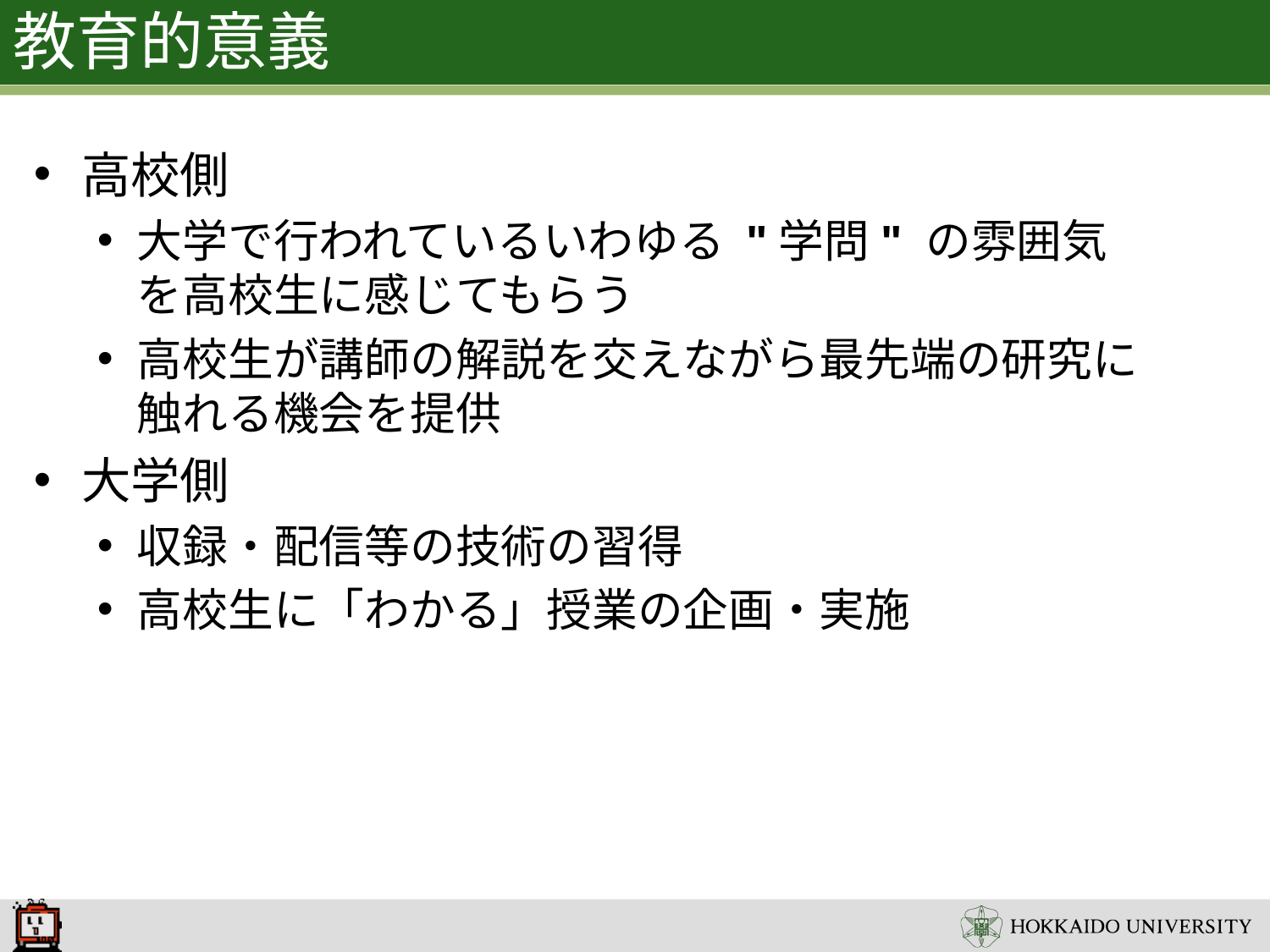

# 教育的意義
高校側
大学で行われているいわゆる "学問" の雰囲気を高校生に感じてもらう
高校生が講師の解説を交えながら最先端の研究に触れる機会を提供
大学側
収録・配信等の技術の習得
高校生に「わかる」授業の企画・実施